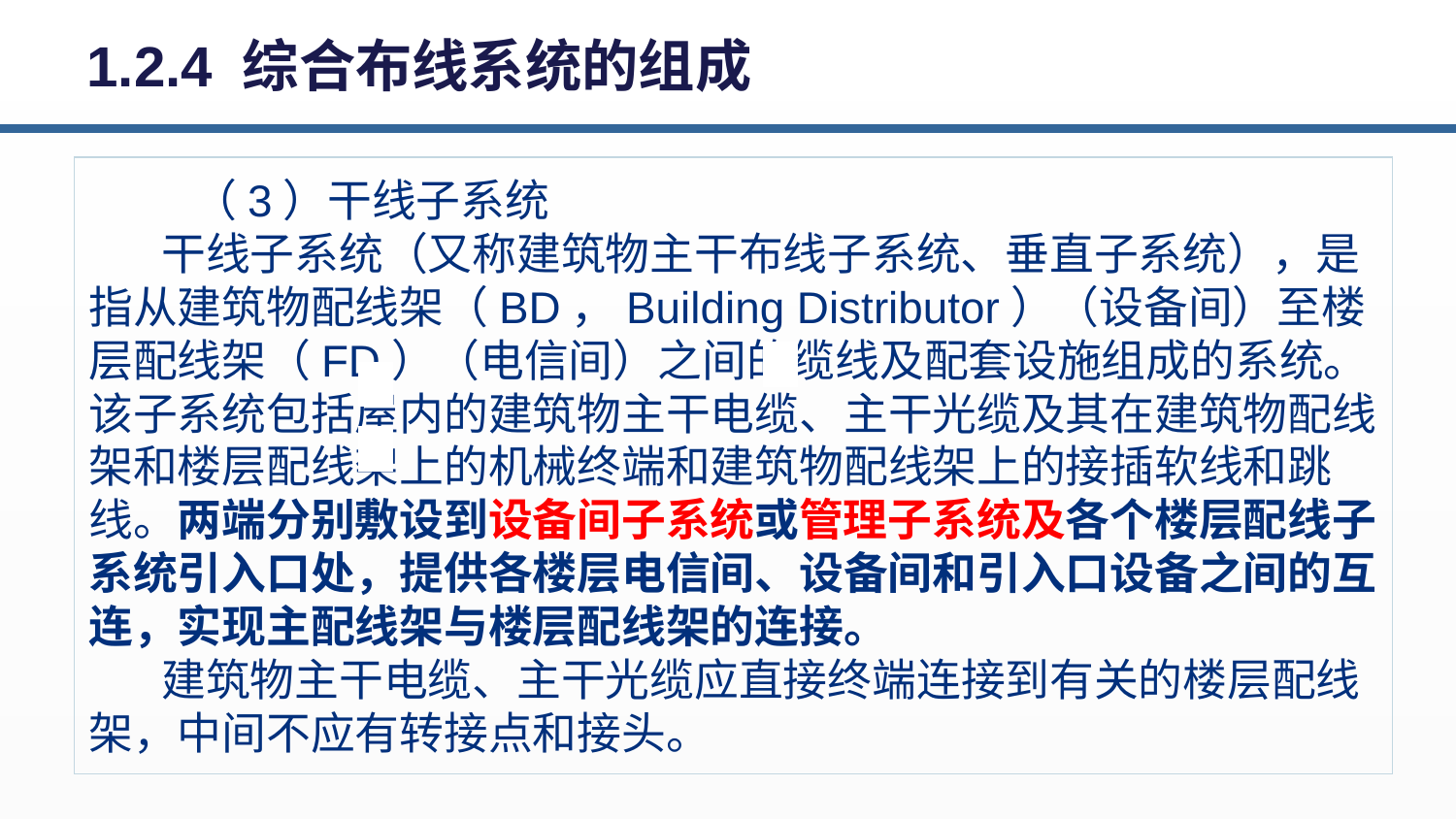

# 1.2.4 综合布线系统的组成
  （3）干线子系统
干线子系统（又称建筑物主干布线子系统、垂直子系统），是指从建筑物配线架（BD，Building Distributor）（设备间）至楼层配线架（FD）（电信间）之间的缆线及配套设施组成的系统。该子系统包括屋内的建筑物主干电缆、主干光缆及其在建筑物配线架和楼层配线架上的机械终端和建筑物配线架上的接插软线和跳线。两端分别敷设到设备间子系统或管理子系统及各个楼层配线子系统引入口处，提供各楼层电信间、设备间和引入口设备之间的互连，实现主配线架与楼层配线架的连接。
建筑物主干电缆、主干光缆应直接终端连接到有关的楼层配线架，中间不应有转接点和接头。
|  |  |
| --- | --- |
|  |  |
|  |  |
| --- | --- |
|  |  |
|  |  |
| --- | --- |
|  |  |
|  |  |
| --- | --- |
|  |  |